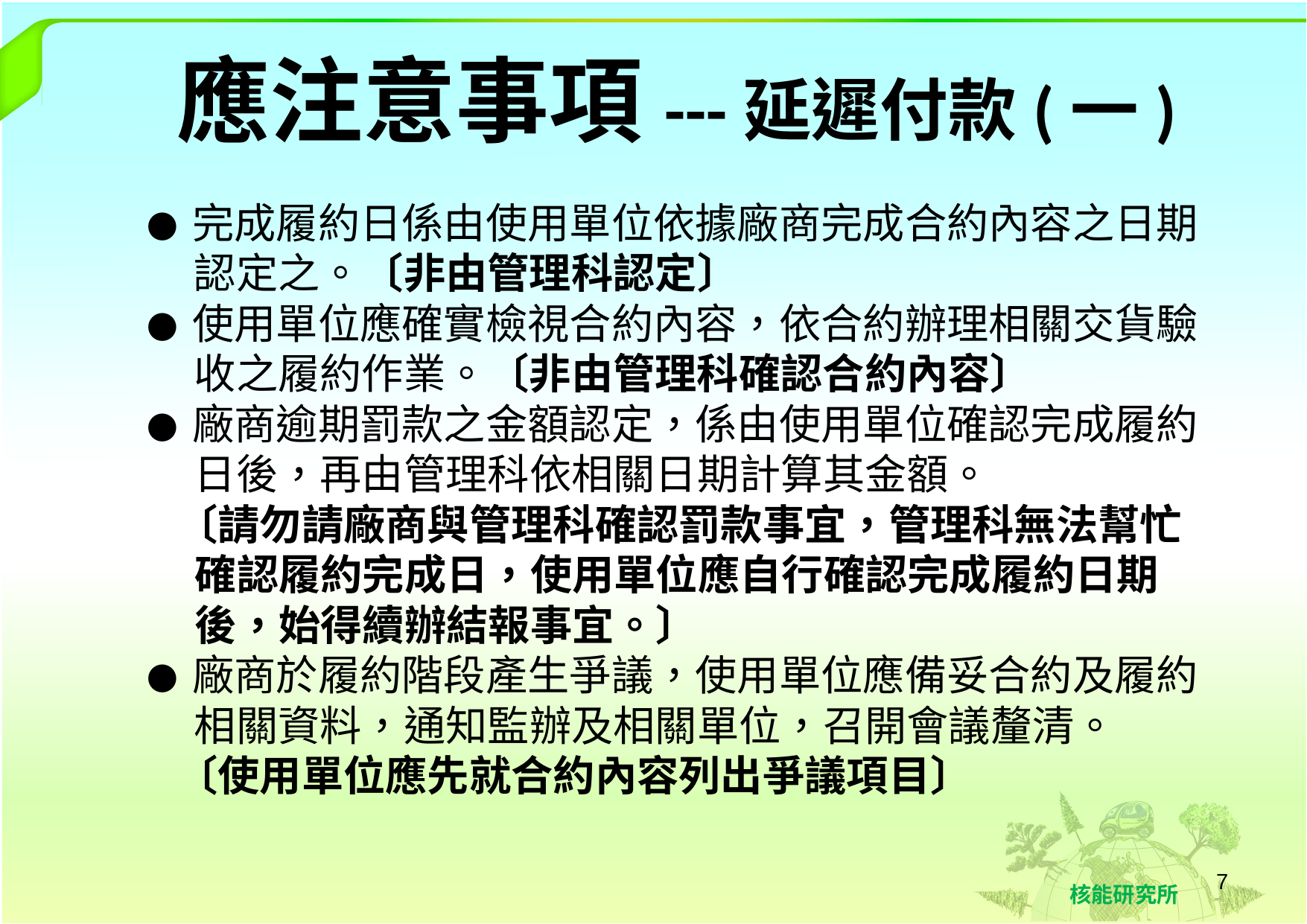

# 應注意事項---延遲付款(一)
● 完成履約日係由使用單位依據廠商完成合約內容之日期
    認定之。〔非由管理科認定〕
● 使用單位應確實檢視合約內容，依合約辦理相關交貨驗
    收之履約作業。〔非由管理科確認合約內容〕
● 廠商逾期罰款之金額認定，係由使用單位確認完成履約
    日後，再由管理科依相關日期計算其金額。
  〔請勿請廠商與管理科確認罰款事宜，管理科無法幫忙
    確認履約完成日，使用單位應自行確認完成履約日期
    後，始得續辦結報事宜。〕
● 廠商於履約階段產生爭議，使用單位應備妥合約及履約
    相關資料，通知監辦及相關單位，召開會議釐清。
  〔使用單位應先就合約內容列出爭議項目〕

7